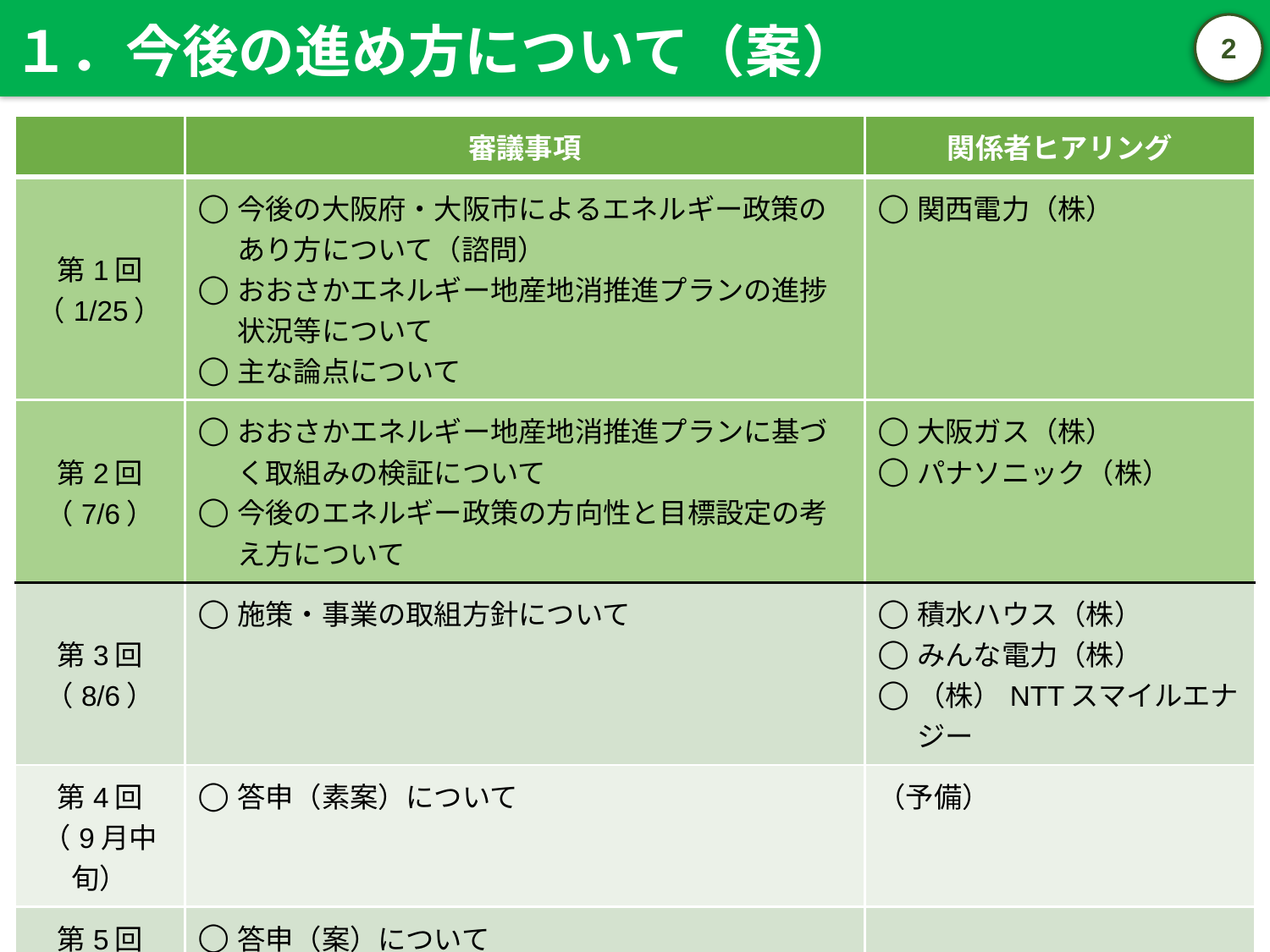

１．今後の進め方について（案）
2
|  | 審議事項 | 関係者ヒアリング |
| --- | --- | --- |
| 第1回 （1/25） | 今後の大阪府・大阪市によるエネルギー政策のあり方について（諮問） おおさかエネルギー地産地消推進プランの進捗状況等について 主な論点について | 関西電力（株） |
| 第2回 （7/6） | おおさかエネルギー地産地消推進プランに基づく取組みの検証について 今後のエネルギー政策の方向性と目標設定の考え方について | 大阪ガス（株） パナソニック（株） |
| 第3回 （8/6） | 施策・事業の取組方針について | 積水ハウス（株） みんな電力（株） （株）NTTスマイルエナジー |
| 第4回 （9月中旬） | 答申（素案）について | （予備） |
| 第5回 （11月頃） | 答申（案）について |  |